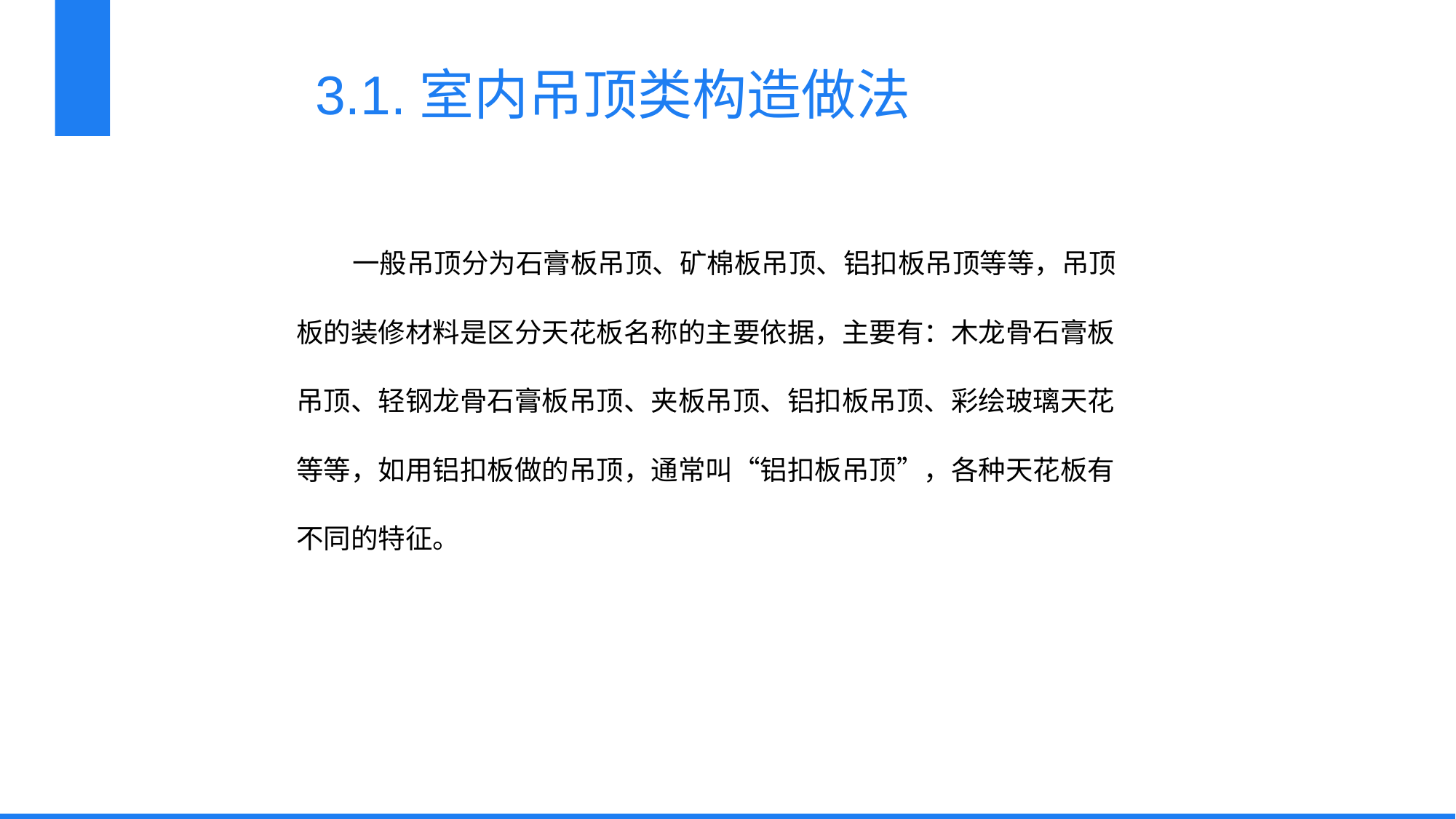

3.1.室内吊顶类构造做法
        一般吊顶分为石膏板吊顶、矿棉板吊顶、铝扣板吊顶等等，吊顶板的装修材料是区分天花板名称的主要依据，主要有：木龙骨石膏板吊顶、轻钢龙骨石膏板吊顶、夹板吊顶、铝扣板吊顶、彩绘玻璃天花等等，如用铝扣板做的吊顶，通常叫“铝扣板吊顶”，各种天花板有不同的特征。